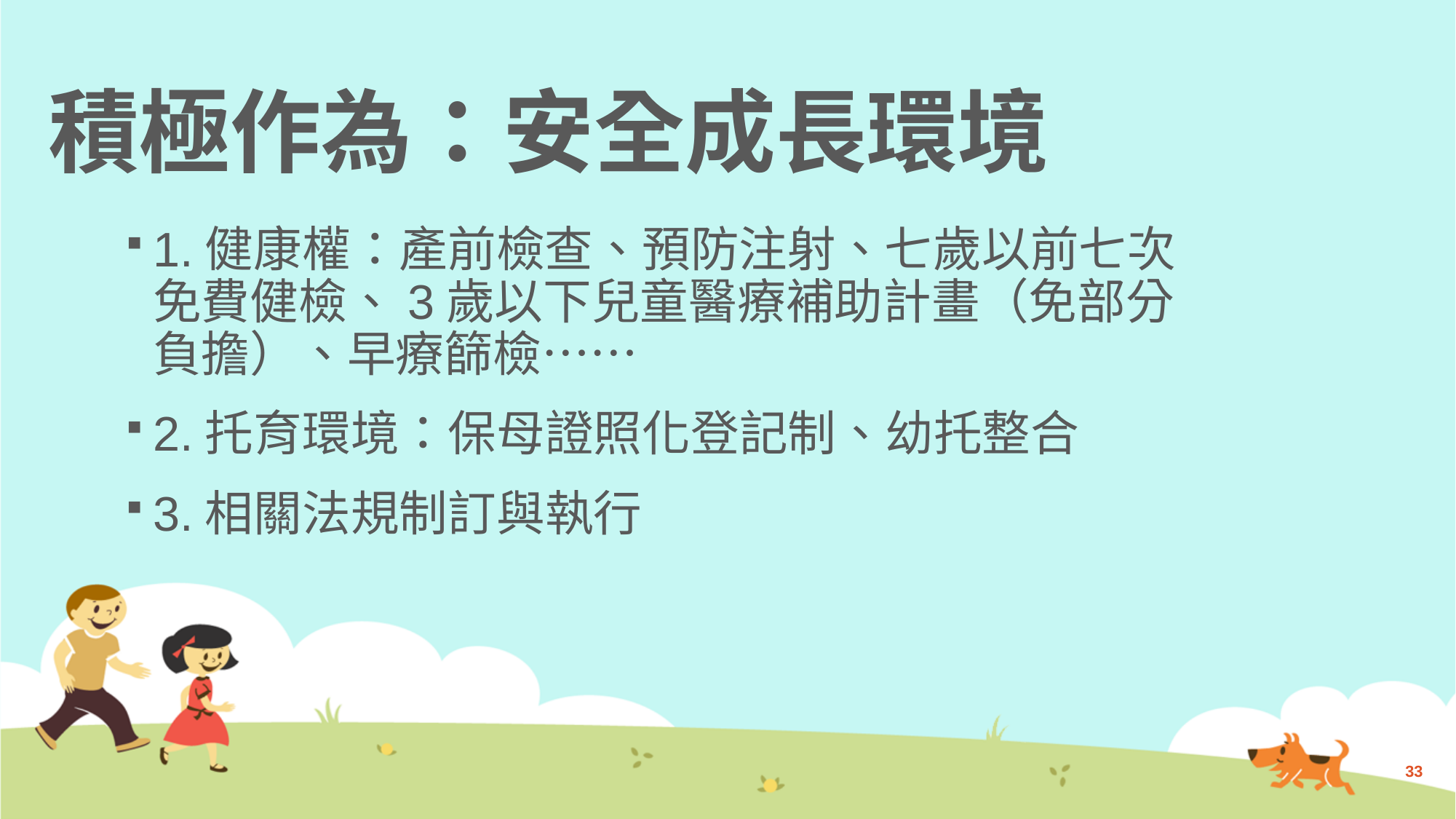

# 積極作為：安全成長環境
1.健康權：產前檢查、預防注射、七歲以前七次免費健檢、3歲以下兒童醫療補助計畫（免部分負擔）、早療篩檢……
2.托育環境：保母證照化登記制、幼托整合
3.相關法規制訂與執行
33